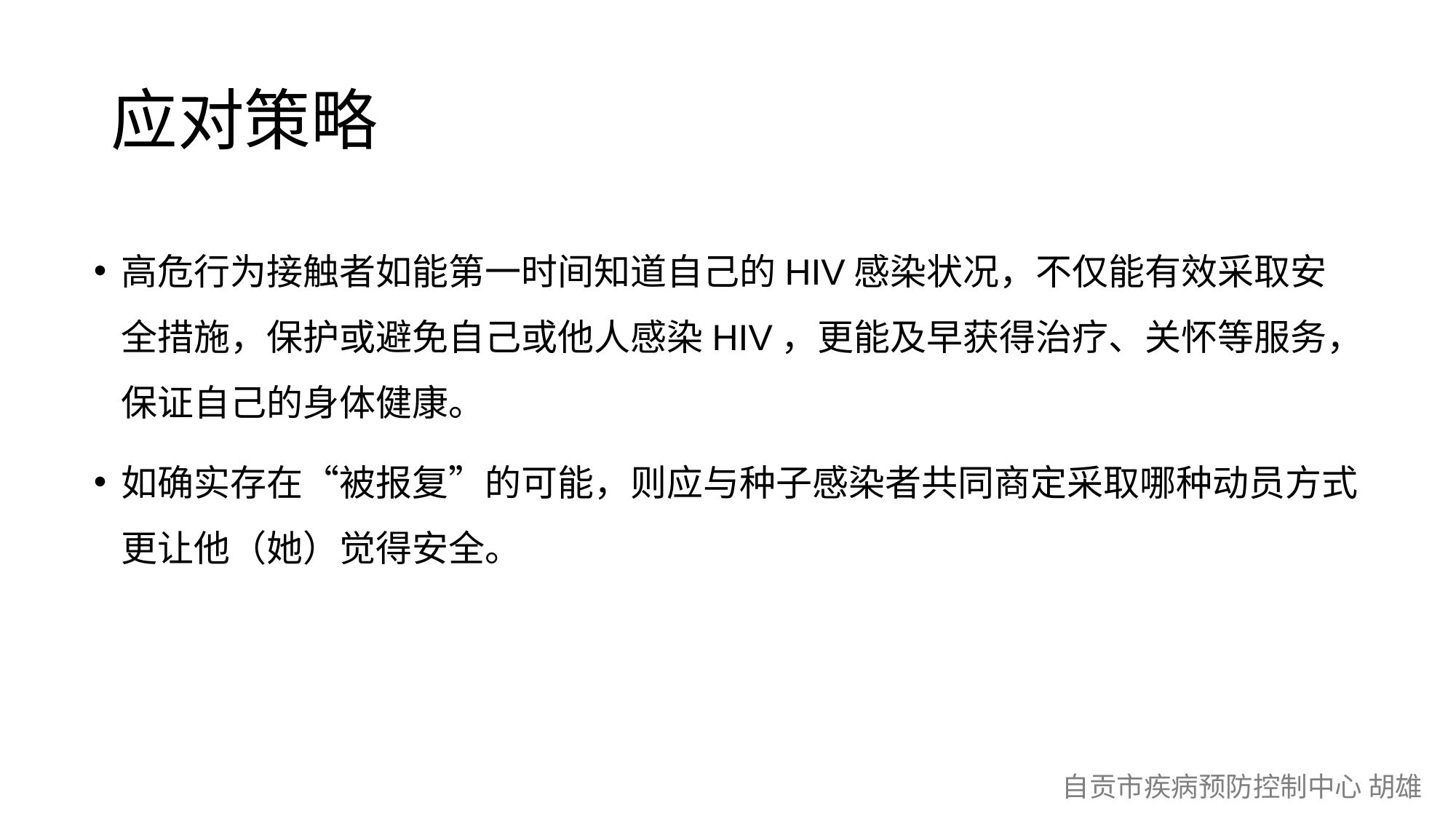

# 应对策略
高危行为接触者如能第一时间知道自己的HIV感染状况，不仅能有效采取安全措施，保护或避免自己或他人感染HIV，更能及早获得治疗、关怀等服务，保证自己的身体健康。
如确实存在“被报复”的可能，则应与种子感染者共同商定采取哪种动员方式更让他（她）觉得安全。
21